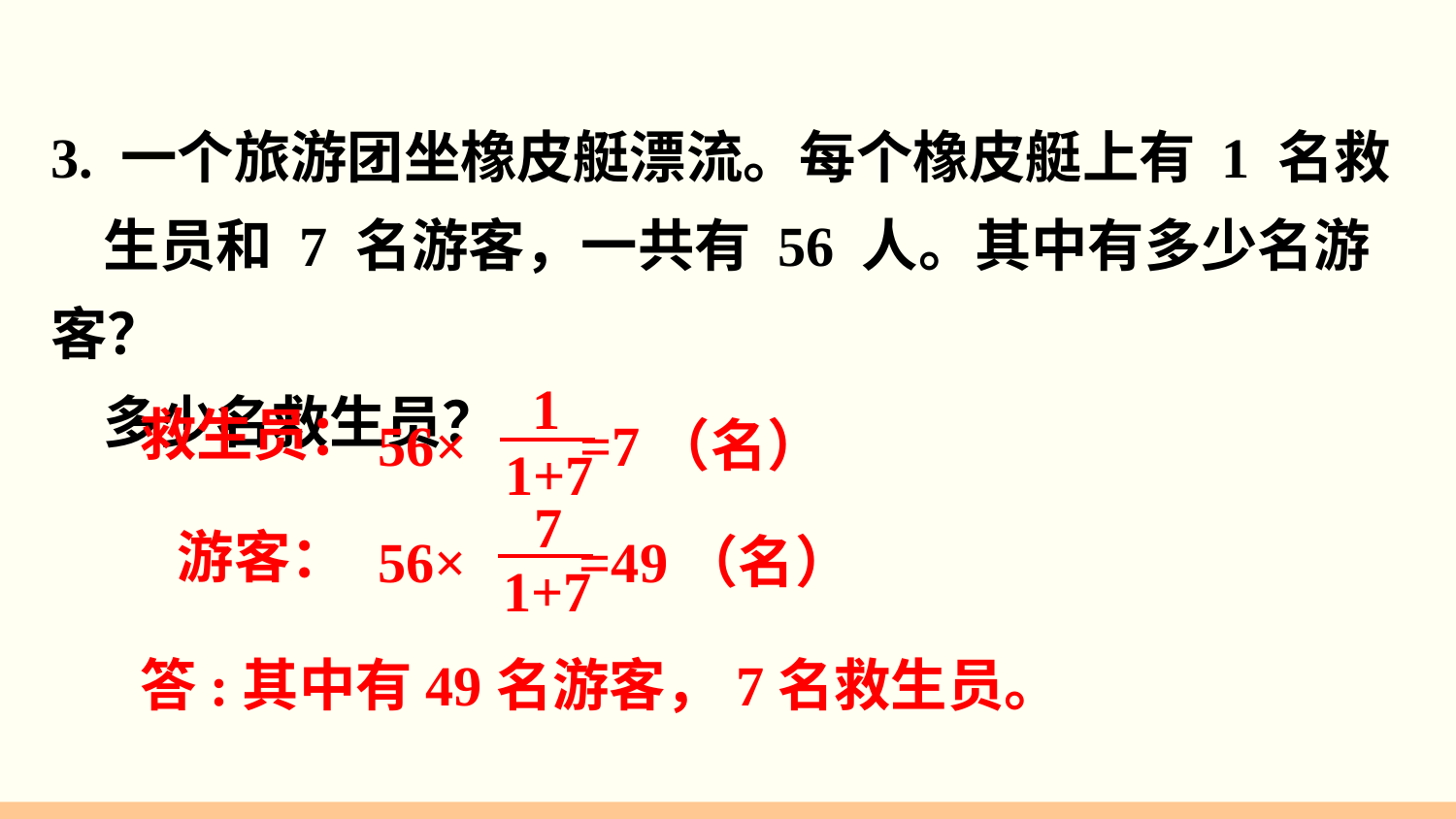

3. 一个旅游团坐橡皮艇漂流。每个橡皮艇上有 1 名救
   生员和 7 名游客，一共有 56 人。其中有多少名游客？
   多少名救生员？
  1
1+7
56×        =7（名）
救生员：
游客：
7
1+7
56×        =49（名）
答:其中有49名游客，7名救生员。